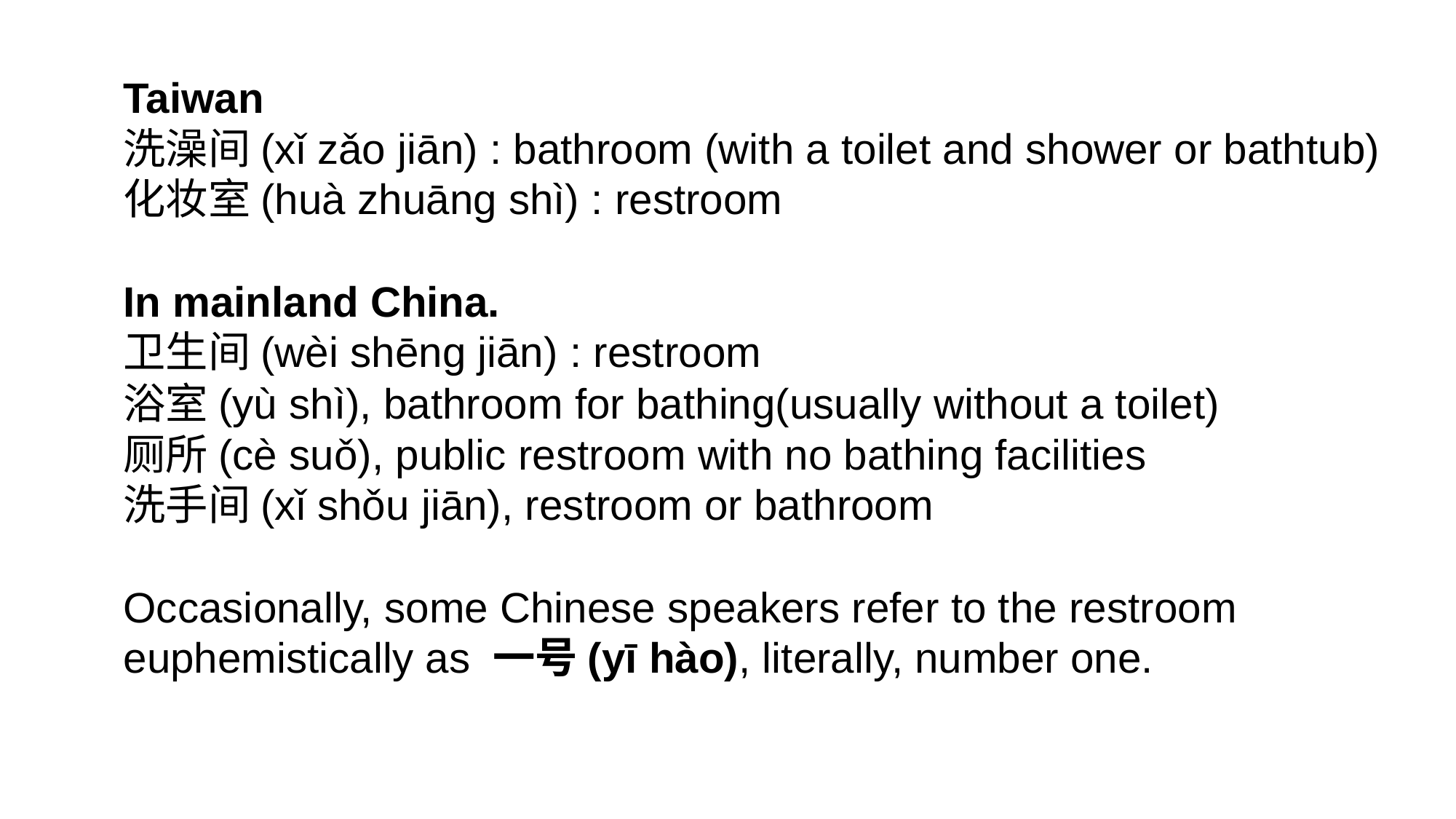

Taiwan
洗澡间(xǐ zǎo jiān) : bathroom (with a toilet and shower or bathtub)
化妆室(huà zhuāng shì) : restroom

In mainland China.
卫生间(wèi shēng jiān) : restroom
浴室(yù shì), bathroom for bathing(usually without a toilet)
厕所(cè suǒ), public restroom with no bathing facilities
洗手间(xǐ shǒu jiān), restroom or bathroom

Occasionally, some Chinese speakers refer to the restroom euphemistically as 一号(yī hào), literally, number one.